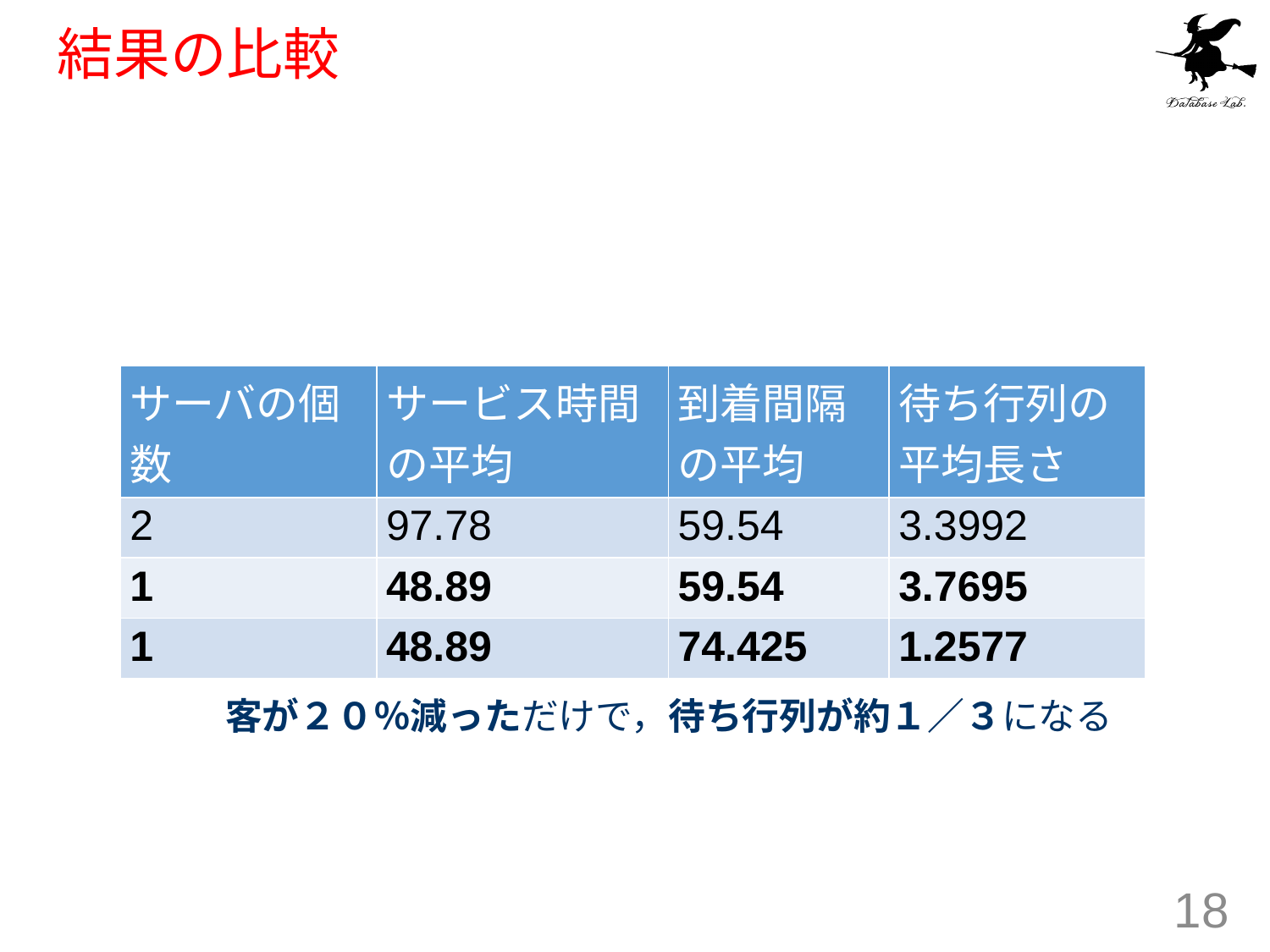

# 結果の比較

| サーバの個数 | サービス時間の平均 | 到着間隔の平均 | 待ち行列の平均長さ |
| --- | --- | --- | --- |
| 2 | 97.78 | 59.54 | 3.3992 |
| 1 | 48.89 | 59.54 | 3.7695 |
| 1 | 48.89 | 74.425 | 1.2577 |
客が２０％減っただけで，待ち行列が約１／３になる
18